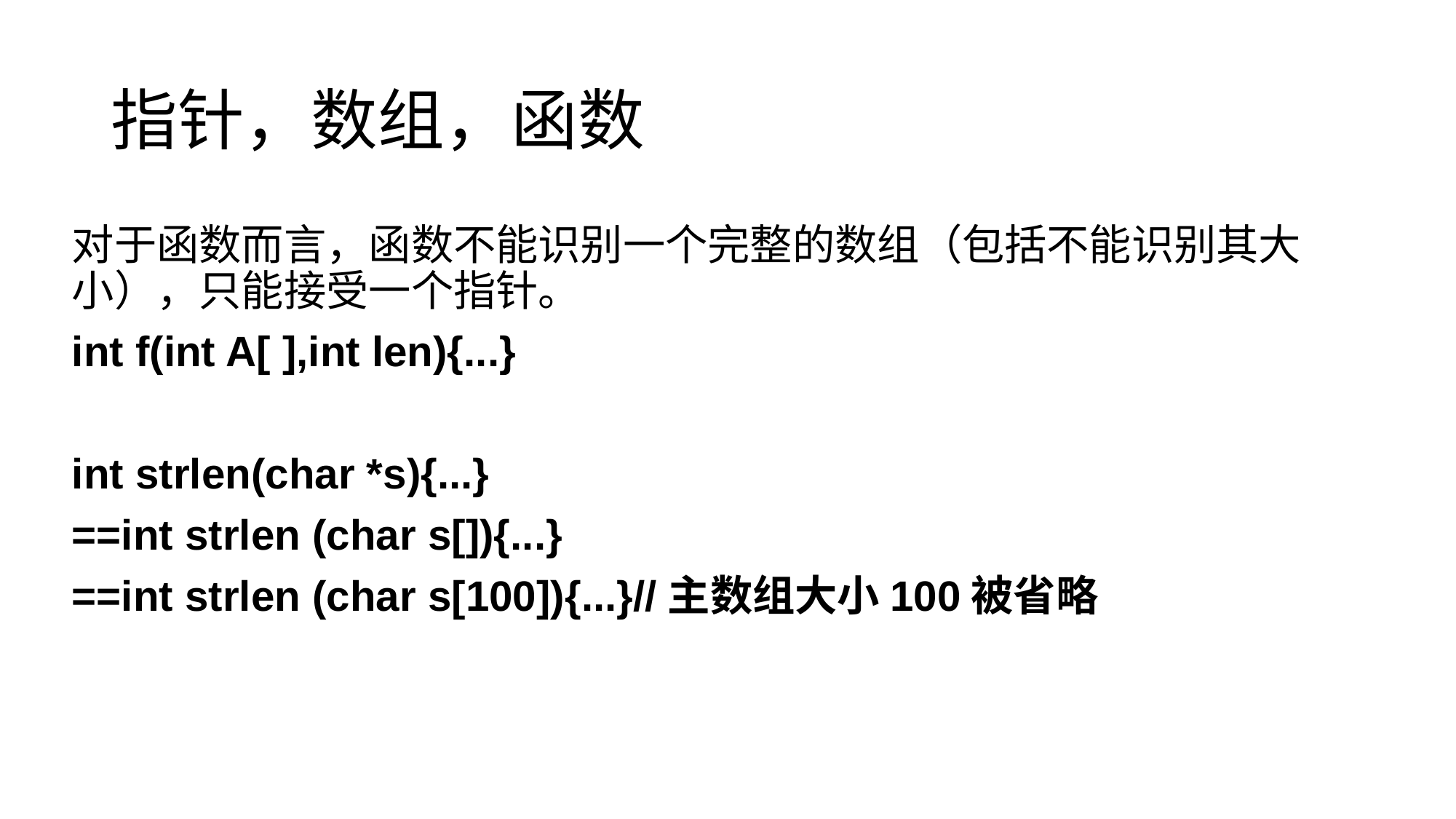

# 指针，数组，函数
对于函数而言，函数不能识别一个完整的数组（包括不能识别其大小），只能接受一个指针。
int f(int A[ ],int len){...}

int strlen(char *s){...}
==int strlen (char s[]){...}
==int strlen (char s[100]){...}//主数组大小100被省略